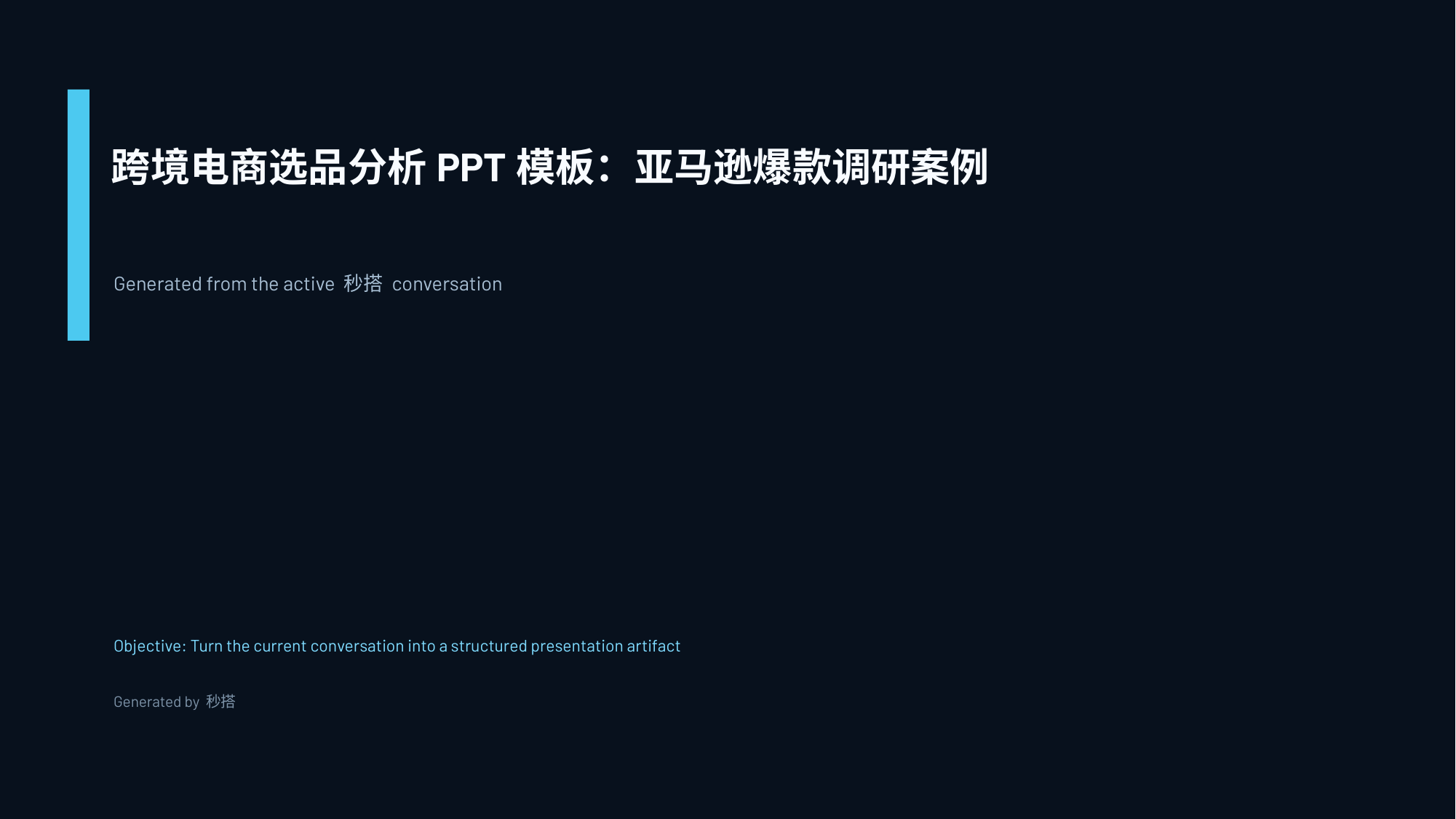

跨境电商选品分析PPT模板：亚马逊爆款调研案例
Generated from the active 秒搭 conversation
Objective: Turn the current conversation into a structured presentation artifact
Generated by 秒搭